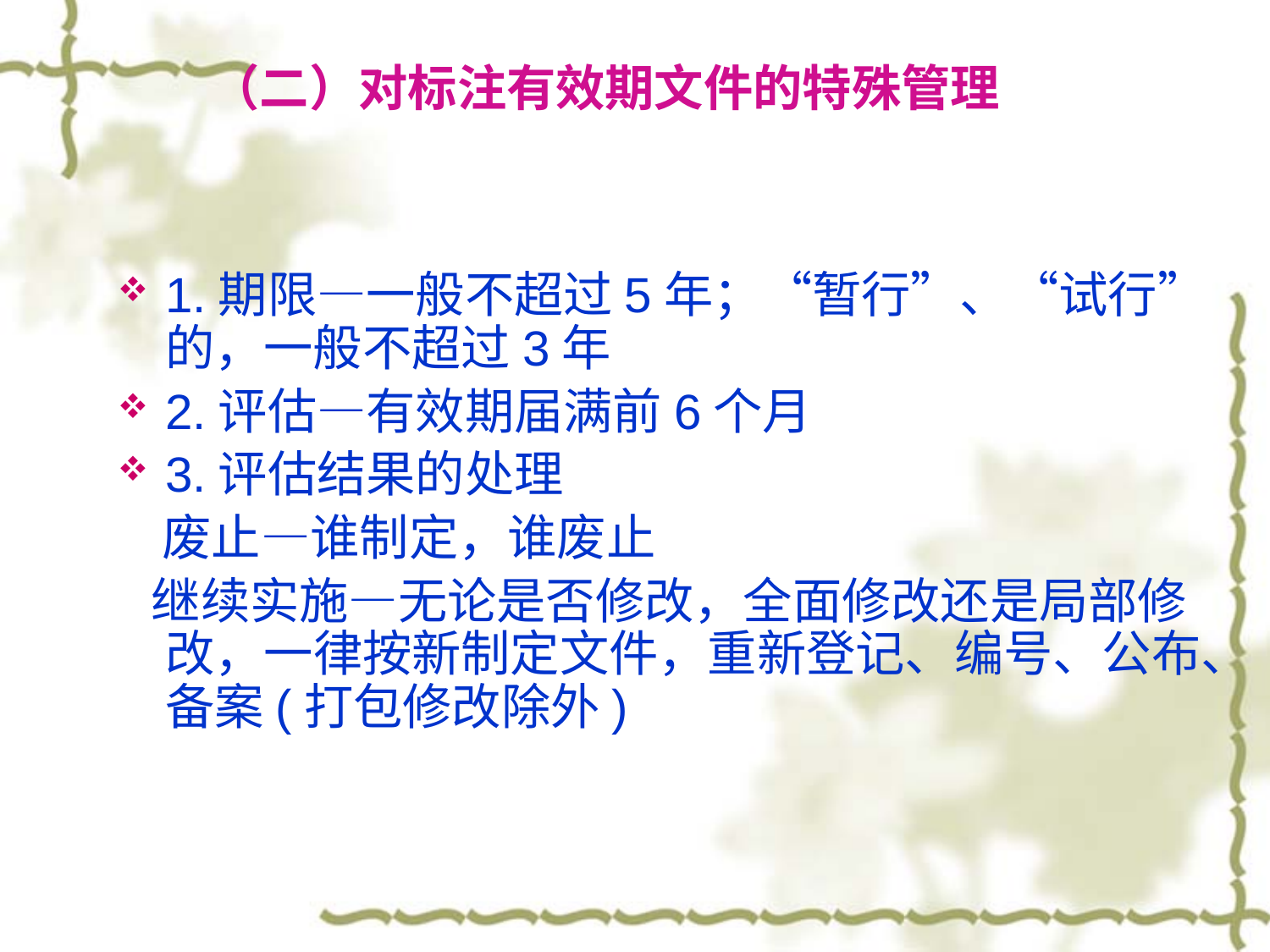

# （二）对标注有效期文件的特殊管理

1.期限—一般不超过5年；“暂行”、“试行”的，一般不超过3年
2.评估—有效期届满前6个月
3.评估结果的处理
   废止—谁制定，谁废止
  继续实施—无论是否修改，全面修改还是局部修改，一律按新制定文件，重新登记、编号、公布、备案(打包修改除外)